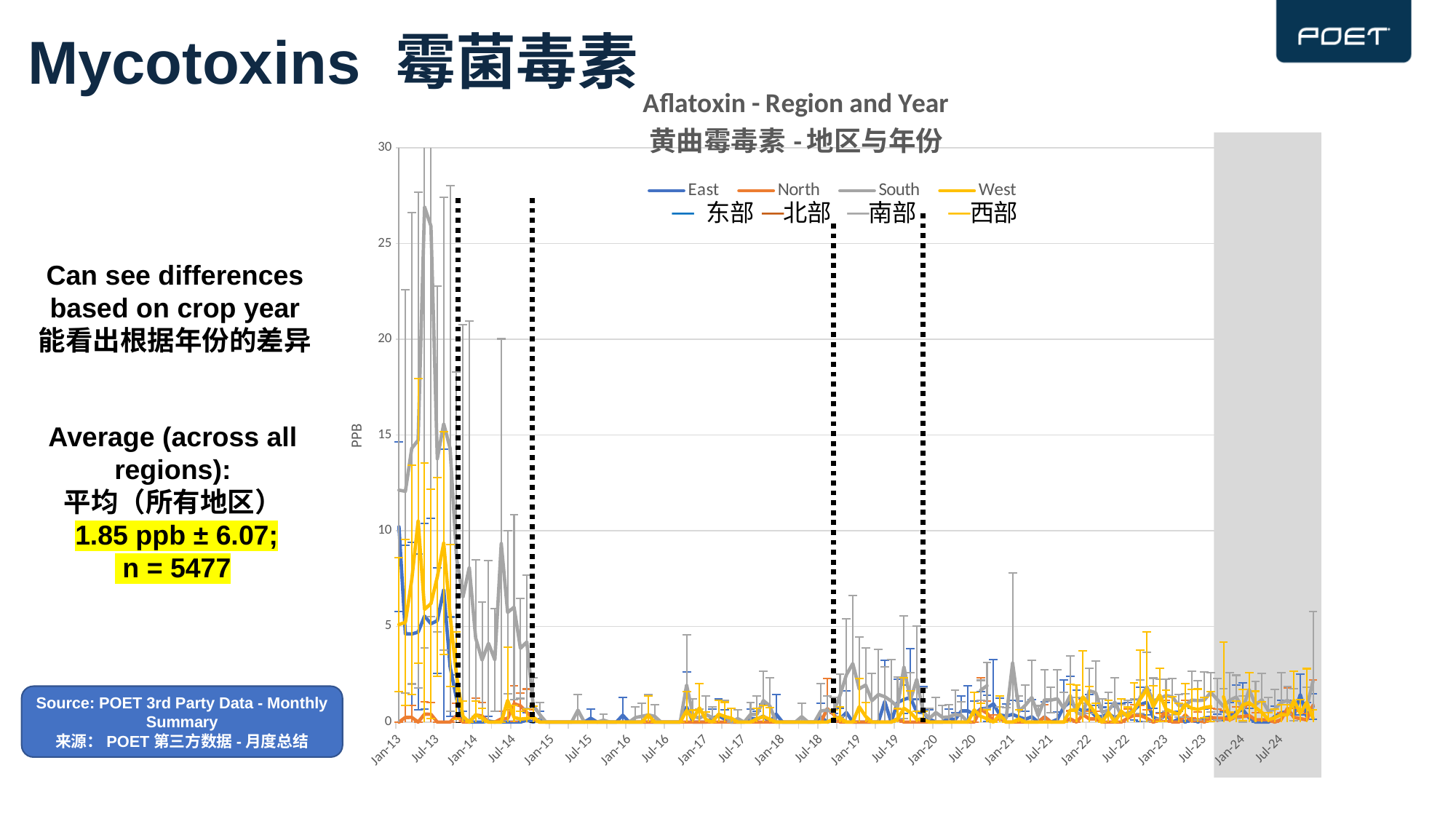

# Mycotoxins 霉菌毒素

### Chart: Aflatoxin - Region and Year
黄曲霉毒素-地区与年份

| Category |  |  |  |  |
|---|---|---|---|---|
| 41275 | 10.202127695 | 0.0 | 12.113559246 | 5.0950000405 |
| 41306 | 4.610000056 | 0.2428571497 | 12.056521758 | 5.2100000322 |
| 41334 | 4.5999999841 | 0.2461538407 | 14.29545473 | 7.4391303166 |
| 41365 | 4.700000066 | 0.0 | 14.726087114 | 10.499999927 |
| 41395 | 5.5363637751 | 0.4166666667 | 26.912000375 | 5.888000083 |
| 41426 | 5.1363637014 | 0.4055555595 | 25.9083335 | 6.1862744631 |
| 41456 | 5.2952380862 | 0.0 | 13.754166737 | 7.5857143334 |
| 41487 | 6.9111112224 | 0.0 | 15.576190421 | 9.348148134 |
| 41518 | 2.8857142698 | 0.0 | 14.299999754 | 5.5687499829 |
| 41548 | 1.2250000089 | 0.3307692271 | 8.5727273443 | 2.4300000012 |
| 41579 | 0.1666666667 | 0.0 | 6.5285713332 | 0.2999999864 |
| 41609 | 0.0 | 0.0 | 8.074999998 | 0.0 |
| 41640 | 0.0 | 0.3666666746 | 4.3866666238 | 0.387500003 |
| 41671 | 0.0 | 0.3200000048 | 3.2399999857 | 0.1999999966 |
| 41699 | 0.0550000012 | 0.0 | 4.111111131 | 0.0 |
| 41730 | 0.0 | 0.0 | 3.2500000199 | 0.0 |
| 41760 | 0.0 | 0.1666666667 | 9.3266667207 | 0.0 |
| 41791 | 0.0 | 0.1833333373 | 5.7307692308 | 1.1333333651 |
| 41821 | 0.0 | 0.9600000143 | 5.9999999503 | 0.2428571497 |
| 41852 | 0.0 | 0.850000004 | 3.8538461649 | 0.1571428605 |
| 41883 | 0.1083333294 | 0.5 | 4.1857142619 | 0.1857142789 |
| 41913 | 0.0 | 0.1800000032 | 0.8666666547 | 0.2666666667 |
| 41944 | 0.1399999976 | 0.0 | 0.399999996 | 0.0 |
| 41974 | 0.0 | 0.0 | 0.0 | 0.0 |
| 42005 | 0.0 | 0.0 | 0.0 | 0.0 |
| 42036 | 0.0 | 0.0 | 0.0 | 0.0 |
| 42064 | 0.0 | 0.0 | 0.0 | 0.0 |
| 42095 | 0.0 | 0.0 | 0.0 | 0.0 |
| 42125 | 0.0 | 0.0 | 0.6222222249 | 0.0 |
| 42156 | 0.0 | 0.0 | 0.0 | 0.0 |
| 42186 | 0.2000000079 | 0.0 | 0.0 | 0.0 |
| 42217 | 0.0 | 0.0 | 0.0 | 0.0 |
| 42248 | 0.0 | 0.0 | 0.1 | 0.0 |
| 42278 | 0.0 | 0.0 | 0.0 | 0.0 |
| 42309 | 0.0 | 0.0 | 0.0 | 0.0 |
| 42339 | 0.3571428571 | 0.0 | 0.0 | 0.0 |
| 42370 | 0.0 | 0.0 | 0.0 | 0.0 |
| 42401 | 0.0 | 0.0 | 0.2400000095 | 0.0 |
| 42430 | 0.0 | 0.0 | 0.3 | 0.0 |
| 42461 | 0.0 | 0.0 | 0.375 | 0.3714285578 |
| 42491 | 0.0 | 0.0 | 0.3000000119 | 0.0 |
| 42522 | 0.0 | 0.0 | 0.0 | 0.0 |
| 42552 | 0.0 | 0.0 | 0.0 | 0.0 |
| 42583 | 0.0 | 0.0 | 0.0 | 0.0 |
| 42614 | 0.0 | 0.0 | 0.0 | 0.0 |
| 42644 | 0.7833333413 | 0.0 | 1.9333333174 | 0.6066666524 |
| 42675 | 0.0 | 0.0 | 0.3285714218 | 0.1555555529 |
| 42705 | 0.0 | 0.0 | 0.2000000079 | 0.7428571497 |
| 42736 | 0.0 | 0.0 | 0.4000000159 | 0.1428571429 |
| 42767 | 0.1857142789 | 0.0 | 0.2333333294 | 0.0 |
| 42795 | 0.3285714218 | 0.0 | None | 0.4142857109 |
| 42826 | 0.1454545476 | 0.0 | 0.3000000119 | 0.2857142857 |
| 42856 | 0.0 | 0.0 | 0.0 | 0.1999999966 |
| 42887 | 0.0 | 0.0 | 0.1833333373 | 0.0 |
| 42917 | 0.0 | 0.0 | 0.0 | 0.0 |
| 42948 | 0.2000000079 | 0.0 | 0.399999996 | 0.0 |
| 42979 | 0.1571428605 | 0.0 | 0.4000000159 | 0.1777777804 |
| 43009 | 0.3111111191 | 0.0 | 1.1222222116 | 0.2866666635 |
| 43040 | 0.0 | 0.0 | 0.8499999742 | 0.150000006 |
| 43070 | 0.4166666667 | 0.0 | 0.0 | 0.0 |
| 43101 | 0.0 | 0.0 | 0.0 | 0.0 |
| 43132 | 0.0 | 0.0 | 0.0 | 0.0 |
| 43160 | 0.0 | 0.0 | 0.0 | 0.0 |
| 43191 | 0.0 | 0.0 | 0.2833333413 | 0.0 |
| 43221 | 0.0 | 0.0 | 0.0 | 0.0 |
| 43252 | 0.0 | 0.0 | 0.0 | 0.0 |
| 43282 | 0.2692307692 | 0.0 | 0.5833333333 | 0.0 |
| 43313 | 0.0 | 0.7 | 0.625 | 0.0 |
| 43344 | 0.1111111111 | 0.4 | 0.542857136 | 0.1714285782 |
| 43374 | 0.1636363593 | 0.0 | 1.4000000209 | 0.2333333294 |
| 43405 | 0.5 | 0.0 | 2.466666619 | 0.0 |
| 43435 | 0.0 | 0.0 | 3.0555556085 | 0.0 |
| 43466 | 0.0 | 0.0 | 1.7399999619 | 0.8000000119 |
| 43497 | 0.0 | 0.0 | 1.9333333572 | 0.2999999921 |
| 43525 | 0.0 | 0.0 | 1.1142857075000001 | 0.0 |
| 43556 | 0.0 | 0.0 | 1.4400000095 | 0.0 |
| 43586 | 1.0750000477 | 0.0 | 1.3249999881 | 0.0 |
| 43617 | 0.0 | 0.0 | 1.1000000238 | 0.0 |
| 43647 | 1.025000006 | 0.174999997 | 0.7999999864 | 0.1636363593 |
| 43678 | 1.1800000191 | 0.0 | 2.880000027 | 0.7199999809 |
| 43709 | 1.2888889313 | 0.0 | 1.1454545585 | 0.5090909004 |
| 43739 | 0.5285714354 | 0.0 | 2.2272727164 | 0.1399999976 |
| 43770 | 0.4875000119 | 0.0 | 0.5333333413 | 0.1499999985 |
| 43800 | 0.15 | 0.0 | 0.1999999966 | 0.0 |
| 43831 | 0.0 | 0.0 | 0.5 | 0.0 |
| 43862 | 0.0 | 0.0 | 0.25 | 0.0 |
| 43891 | 0.2000000079 | 0.0 | 0.2666666706 | 0.0 |
| 43922 | 0.125 | 0.0 | 0.4 | 0.0 |
| 43952 | 0.5799999952 | 0.0 | 0.349999994 | 0.0 |
| 43983 | 0.5866666794 | 0.0 | 0.0 | 0.0 |
| 44013 | 0.387500003 | 0.0 | None | 0.6400000095 |
| 44044 | 0.6857142959 | 0.6666666667 | 1.6600000143 | 0.3 |
| 44075 | 0.7285714149 | 0.4599999905 | 1.9000000159 | 0.1714285782 |
| 44105 | 0.949999998 | 0.075000003 | None | 0.0 |
| 44136 | 0.3714285748 | 0.1899999976 | 0.2142857143 | 0.3916666706 |
| 44166 | 0.3142857126 | 0.0 | 0.2166666587 | 0.0 |
| 44197 | 0.399999996 | 0.0 | 3.0888889233 | 0.0 |
| 44228 | 0.2599999905 | 0.0 | 0.5625 | 0.1714285782 |
| 44256 | 0.150000006 | 0.0 | 0.8833333254 | 0.0 |
| 44287 | 0.2799999952 | 0.0 | 1.2833333413 | 0.0 |
| 44317 | 0.0 | 0.0 | 0.3333333333 | 0.0 |
| 44348 | 0.275000006 | 0.2666666706 | 1.1666666667 | 0.0 |
| 44378 | 0.0 | 0.0 | 1.149999996 | 0.0 |
| 44409 | 0.137500003 | 0.0 | 1.2166666587 | 0.0 |
| 44440 | 0.7894736842 | 0.0 | 0.712500006 | 0.0 |
| 44470 | 1.0526315852 | 0.1692307729 | 1.387500003 | 0.624000001 |
| 44501 | 0.7461538498 | 0.0 | 0.4899999976 | 0.625 |
| 44531 | 0.5749999881 | 0.3874999881 | 0.3833333453 | 1.3200000048 |
| 44562 | 0.6333333386 | 0.1666666667 | 1.6333333519 | 0.8944444524 |
| 44593 | 0.299999997 | 0.1666666667 | 1.5333333545 | 0.4555555582 |
| 44621 | 0.2857142857 | 0.0 | 0.5200000048 | 0.0 |
| 44652 | 0.4428571463 | 0.0 | 0.6199999809 | 0.5111111138 |
| 44682 | 0.2142857143 | 0.0 | 1.0333333214 | 0.0 |
| 44713 | 0.412499994 | 0.0 | 0.3285714388 | 0.5666666627 |
| 44743 | 0.424999997 | 0.2000000079 | 0.4800000191 | 0.2857142857 |
| 44774 | 0.6400000036 | 0.3555555609 | 0.5666666627 | 0.65 |
| 44805 | 0.9222222169 | 0.3444444471 | 1.3285714218 | 1.2076922839 |
| 44835 | 1.0285714354 | 0.1941176513 | 1.8333333234 | 1.7090908722 |
| 44866 | 0.2500000066 | 0.0 | 1.1153846062 | 0.7999999949 |
| 44896 | 0.125 | 0.1111111111 | 1.2230769121 | 1.4200000048 |
| 44927 | 0.399999996 | 0.6 | 1.3909090866 | 0.6750000119 |
| 44958 | 0.0 | 0.0 | 1.315384608 | 0.5249999911 |
| 44986 | 0.1666666667 | 0.0 | 0.8545454632 | 0.4125000089 |
| 45017 | 0.0 | 0.375 | 0.8727272749 | 0.9250000119 |
| 45047 | 0.1875 | 0.05 | 1.1461538443 | 0.724999994 |
| 45078 | 0.0 | 0.1333333386 | 1.125 | 0.6555555397 |
| 45108 | 0.2222222222 | 0.0 | 1.1500000017 | 0.7538461685 |
| 45139 | 0.25 | 0.2444444497 | 1.5499999864 | 0.8166666826 |
| 45170 | 0.1 | 0.1923076923 | 1.1772727099 | None |
| 45200 | 0.137500003 | 0.1937500015 | 0.8160000038 | 1.3166666759 |
| 45231 | 0.3714285748 | 0.125 | 1.1454545476 | 0.137500003 |
| 45261 | 0.5200000127 | 0.2666666773 | 1.3083333373 | 0.4000000102 |
| 45292 | 0.6562500149 | 0.2857142857 | 0.6727272814 | 0.8888888889 |
| 45323 | 0.2299999952 | 0.3444444471 | 1.6999999732 | 1.01764707 |
| 45352 | 0.0 | 0.125 | 0.9111111164 | 0.7583333254 |
| 45383 | 0.0 | 0.125 | 1.1666666667 | 0.5000000092 |
| 45413 | 0.0 | 0.125 | 0.5818181797 | 0.125 |
| 45444 | 0.2904761916 | 0.0 | 0.6625000089 | 0.2222222222 |
| 45474 | 0.4871794872 | 0.125 | 1.0200000048 | 0.387500003 |
| 45505 | 0.53125 | 0.712500006 | 1.1300000191 | 0.375 |
| 45536 | 0.3466666659 | 0.25 | 0.9076922949 | 1.1363636472 |
| 45566 | 1.4346153874 | 0.1818181818 | None | 0.4565217391 |
| 45597 | 0.3060606068 | 0.1111111111 | 0.7615384689 | 1.0285714354 |
| 45627 | 0.8166666627 | 0.8777777751 | 2.1428571599 | 0.2 |
Can see differences based on crop year
能看出根据年份的差异
Average (across all regions):
平均（所有地区）
 1.85 ppb ± 6.07;
 n = 5477
Source: POET 3rd Party Data - Monthly Summary
来源：POET第三方数据-月度总结